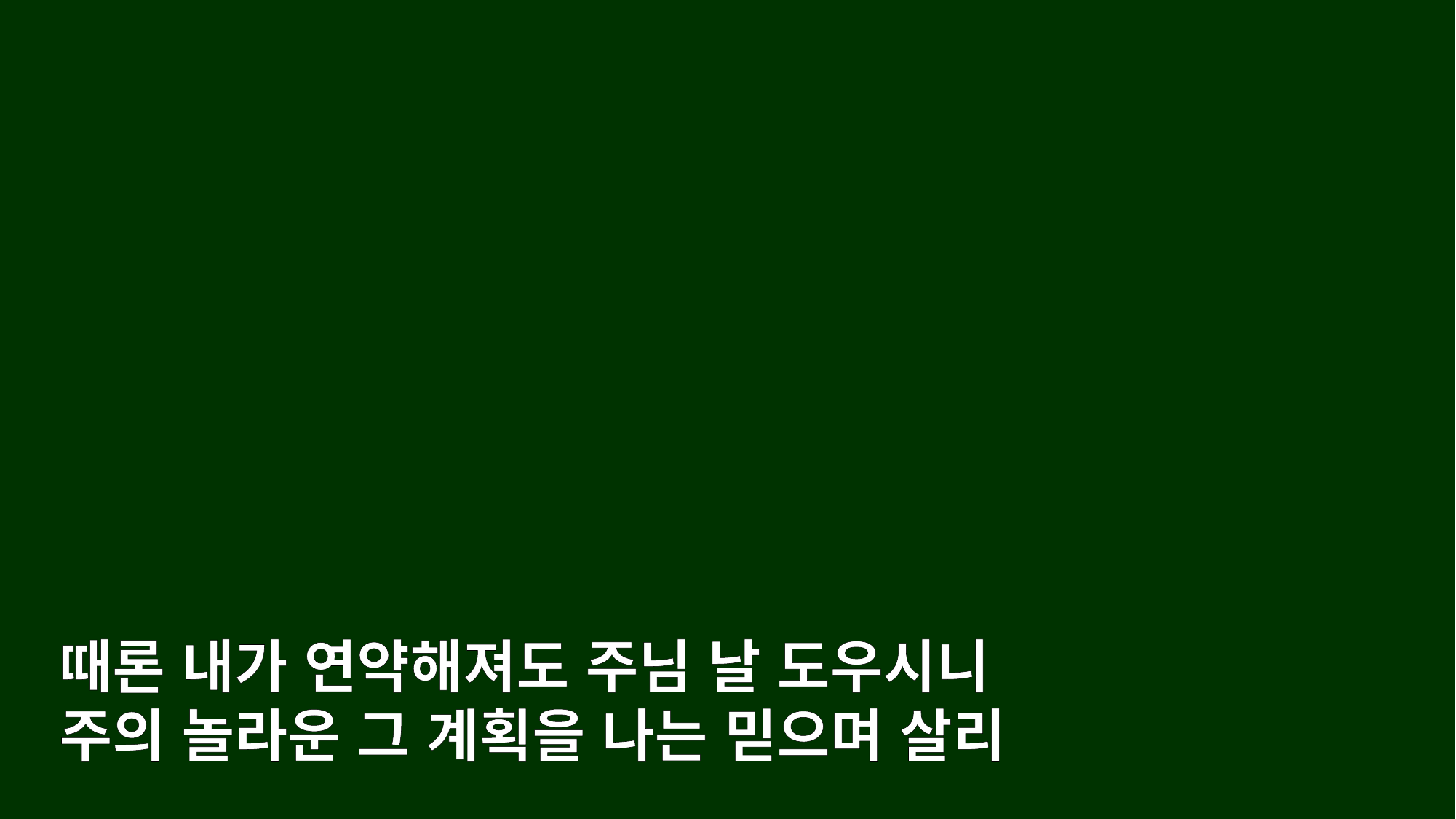

때론 내가 연약해져도 주님 날 도우시니
주의 놀라운 그 계획을 나는 믿으며 살리